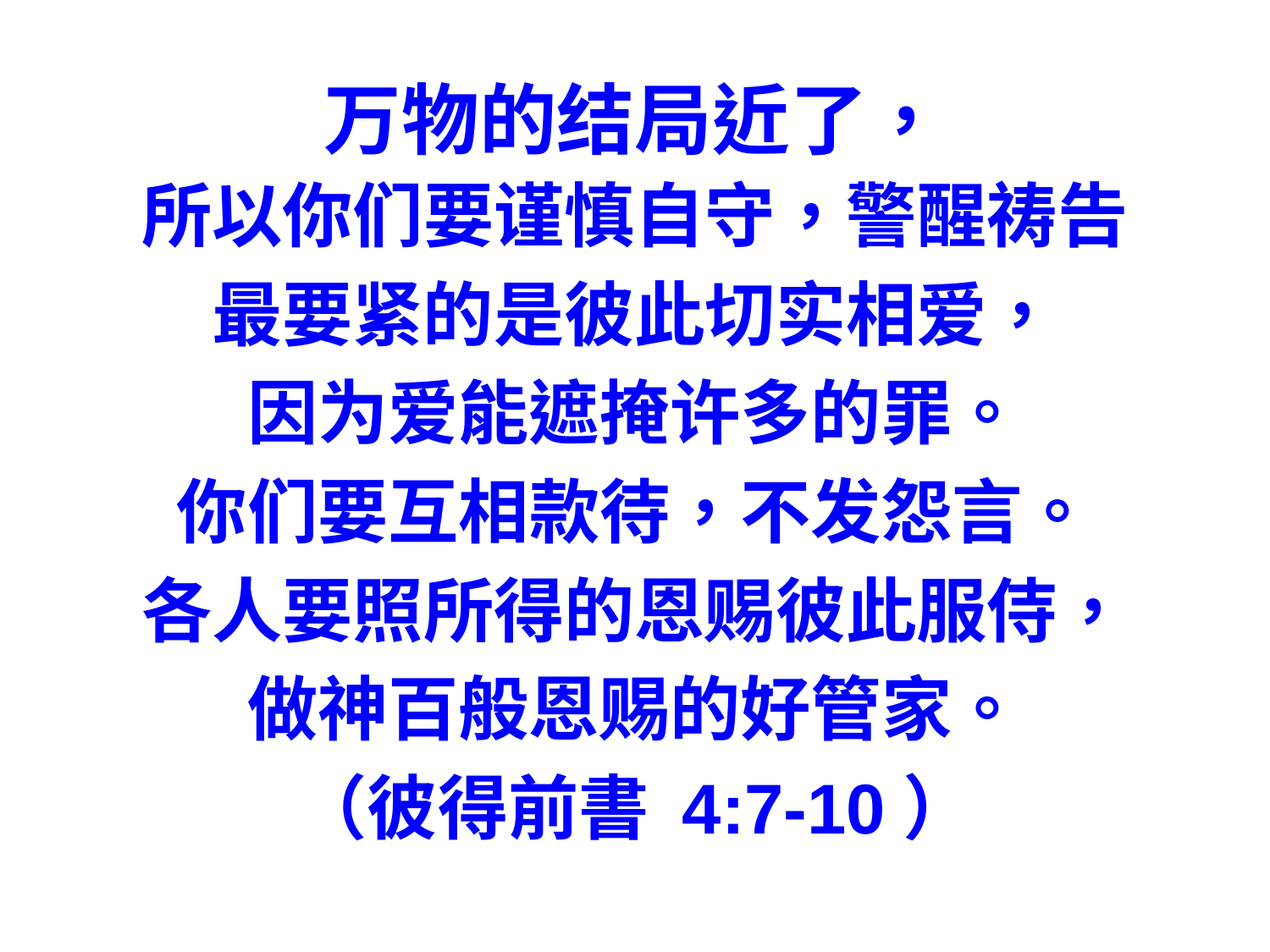

# 万物的结局近了，
所以你们要谨慎自守，警醒祷告
最要紧的是彼此切实相爱，
因为爱能遮掩许多的罪。
你们要互相款待，不发怨言。
各人要照所得的恩赐彼此服侍，
做神百般恩赐的好管家。
（彼得前書 4:7-10）